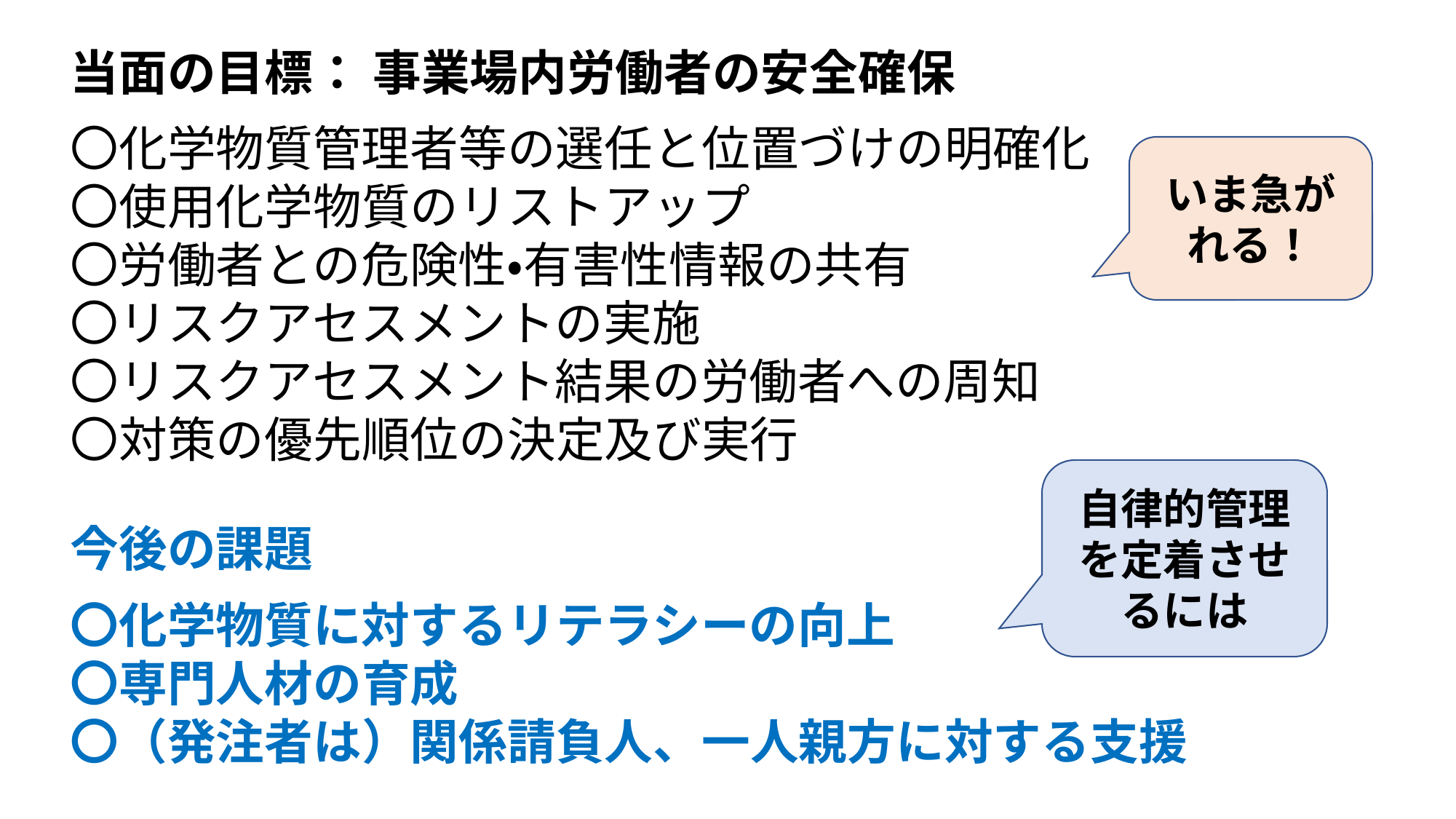

当面の目標： 事業場内労働者の安全確保

〇化学物質管理者等の選任と位置づけの明確化
〇使用化学物質のリストアップ
〇労働者との危険性・有害性情報の共有
〇リスクアセスメントの実施
〇リスクアセスメント結果の労働者への周知
〇対策の優先順位の決定及び実行

今後の課題

〇化学物質に対するリテラシーの向上
〇専門人材の育成
〇（発注者は）関係請負人、一人親方に対する支援
いま急がれる！
自律的管理を定着させるには